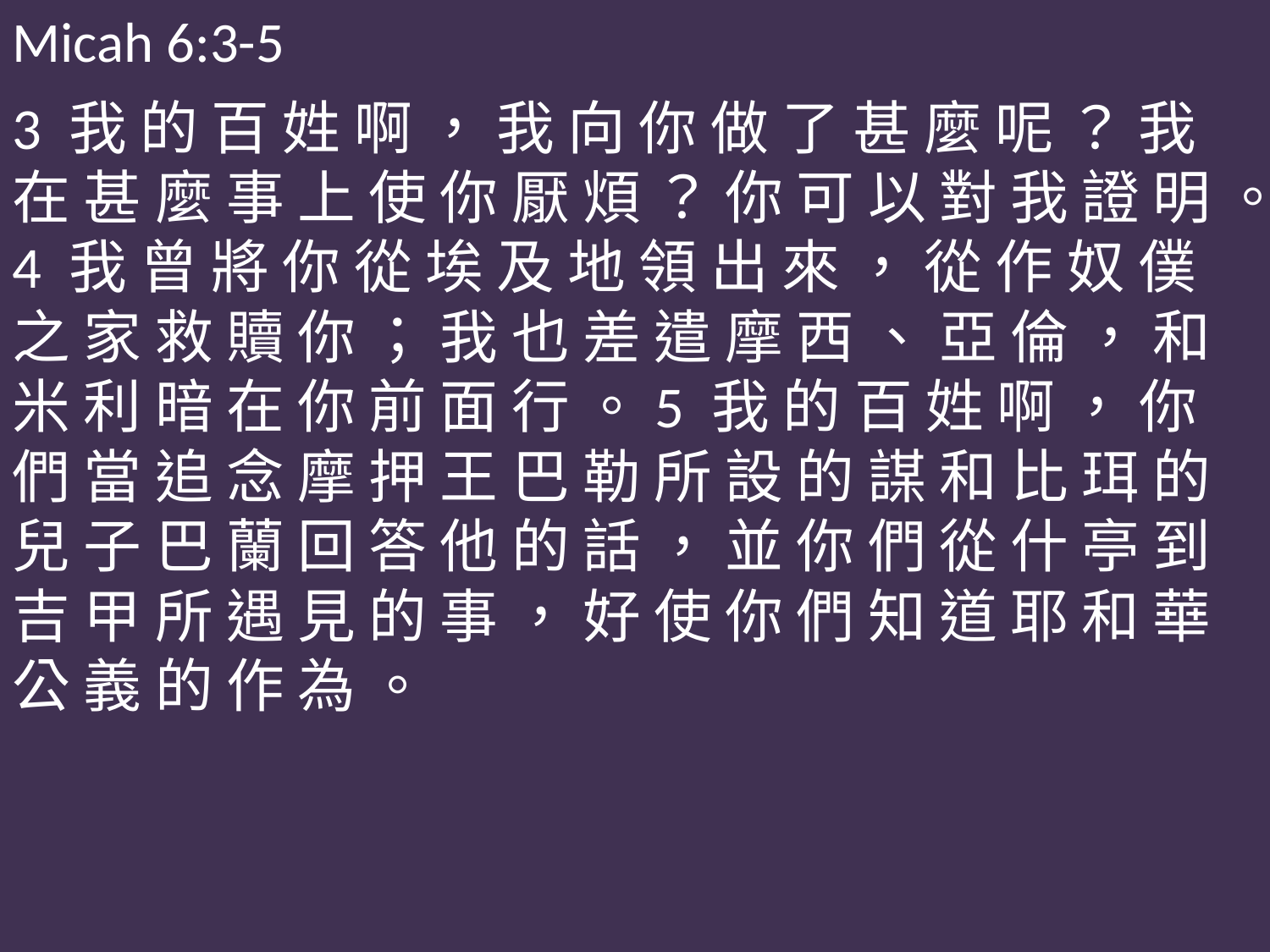

Micah 6:3-5
3 我 的 百 姓 啊 ， 我 向 你 做 了 甚 麼 呢 ？ 我 在 甚 麼 事 上 使 你 厭 煩 ？ 你 可 以 對 我 證 明 。4 我 曾 將 你 從 埃 及 地 領 出 來 ， 從 作 奴 僕 之 家 救 贖 你 ； 我 也 差 遣 摩 西 、 亞 倫 ， 和 米 利 暗 在 你 前 面 行 。5 我 的 百 姓 啊 ， 你 們 當 追 念 摩 押 王 巴 勒 所 設 的 謀 和 比 珥 的 兒 子 巴 蘭 回 答 他 的 話 ， 並 你 們 從 什 亭 到 吉 甲 所 遇 見 的 事 ， 好 使 你 們 知 道 耶 和 華 公 義 的 作 為 。